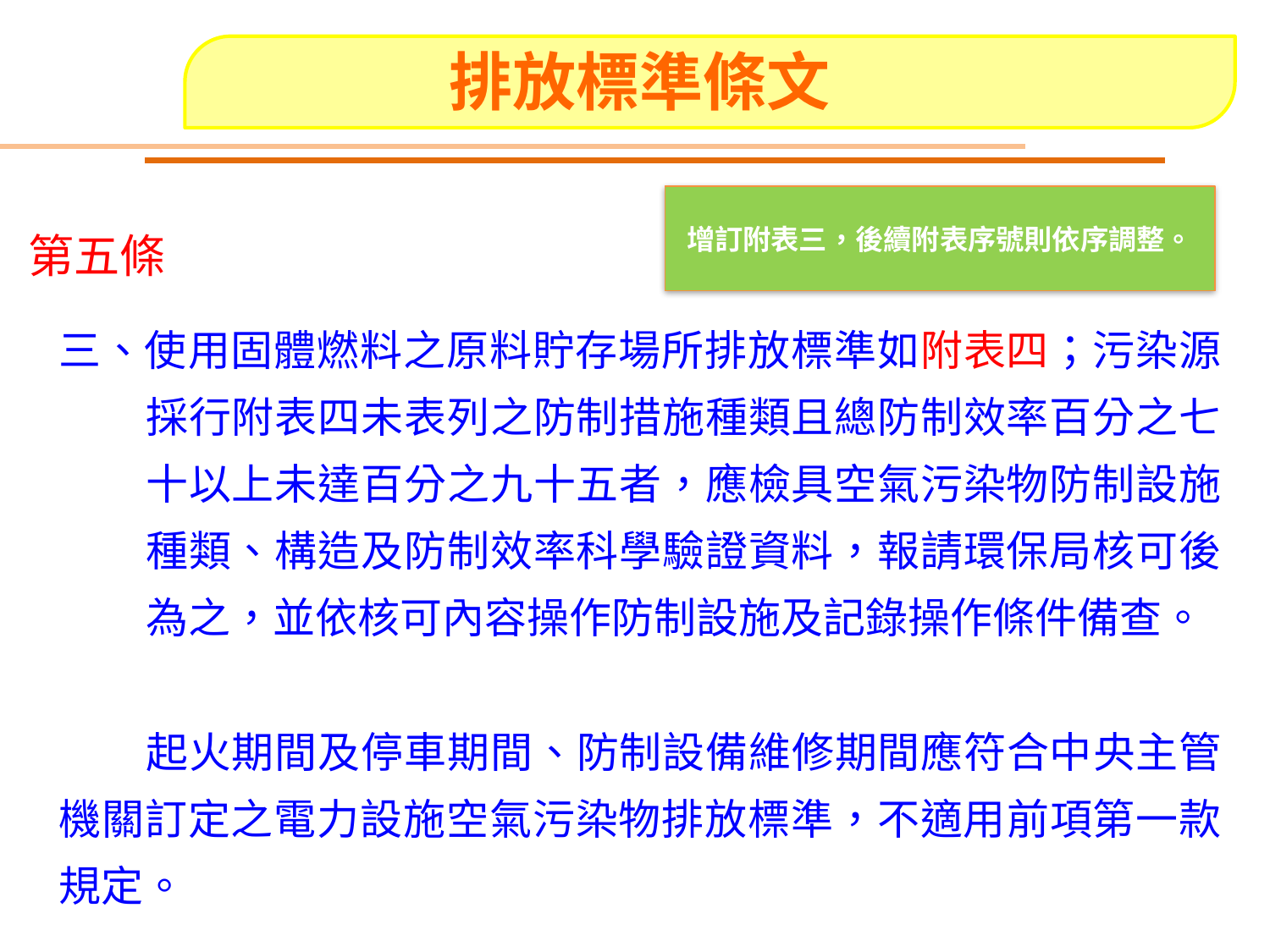

# 排放標準條文
7
增訂附表三，後續附表序號則依序調整。
第五條
三、使用固體燃料之原料貯存場所排放標準如附表四；污染源採行附表四未表列之防制措施種類且總防制效率百分之七十以上未達百分之九十五者，應檢具空氣污染物防制設施種類、構造及防制效率科學驗證資料，報請環保局核可後為之，並依核可內容操作防制設施及記錄操作條件備查。

起火期間及停車期間、防制設備維修期間應符合中央主管機關訂定之電力設施空氣污染物排放標準，不適用前項第一款規定。